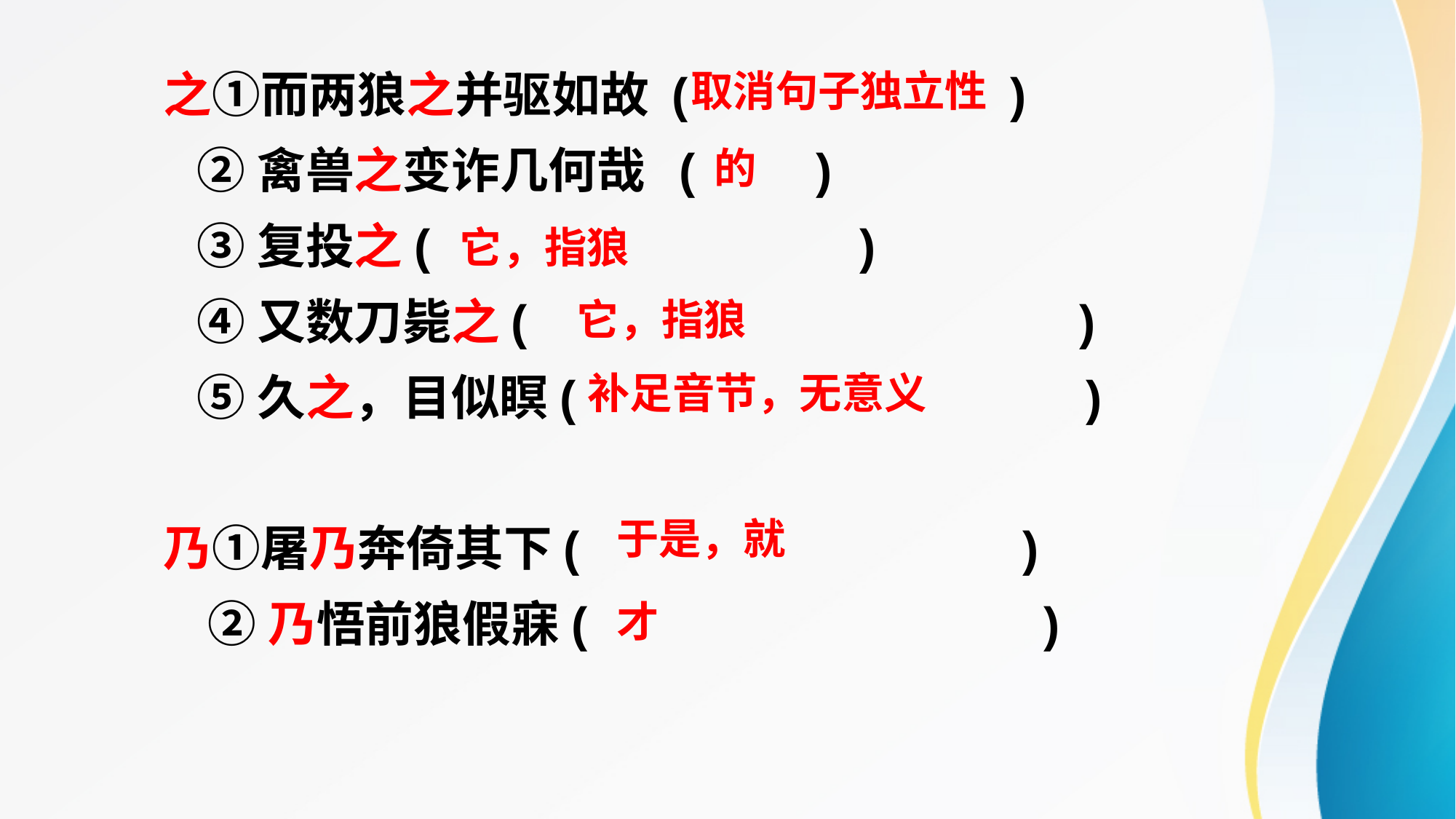

之①而两狼之并驱如故 (                        )
   ②禽兽之变诈几何哉  (         )
   ③复投之(                                )
   ④又数刀毙之(                                         )
   ⑤久之，目似瞑(                                      )

乃①屠乃奔倚其下(                                 )
    ②乃悟前狼假寐(                                  )

取消句子独立性
的
它，指狼
它，指狼
 补足音节，无意义
于是，就
才